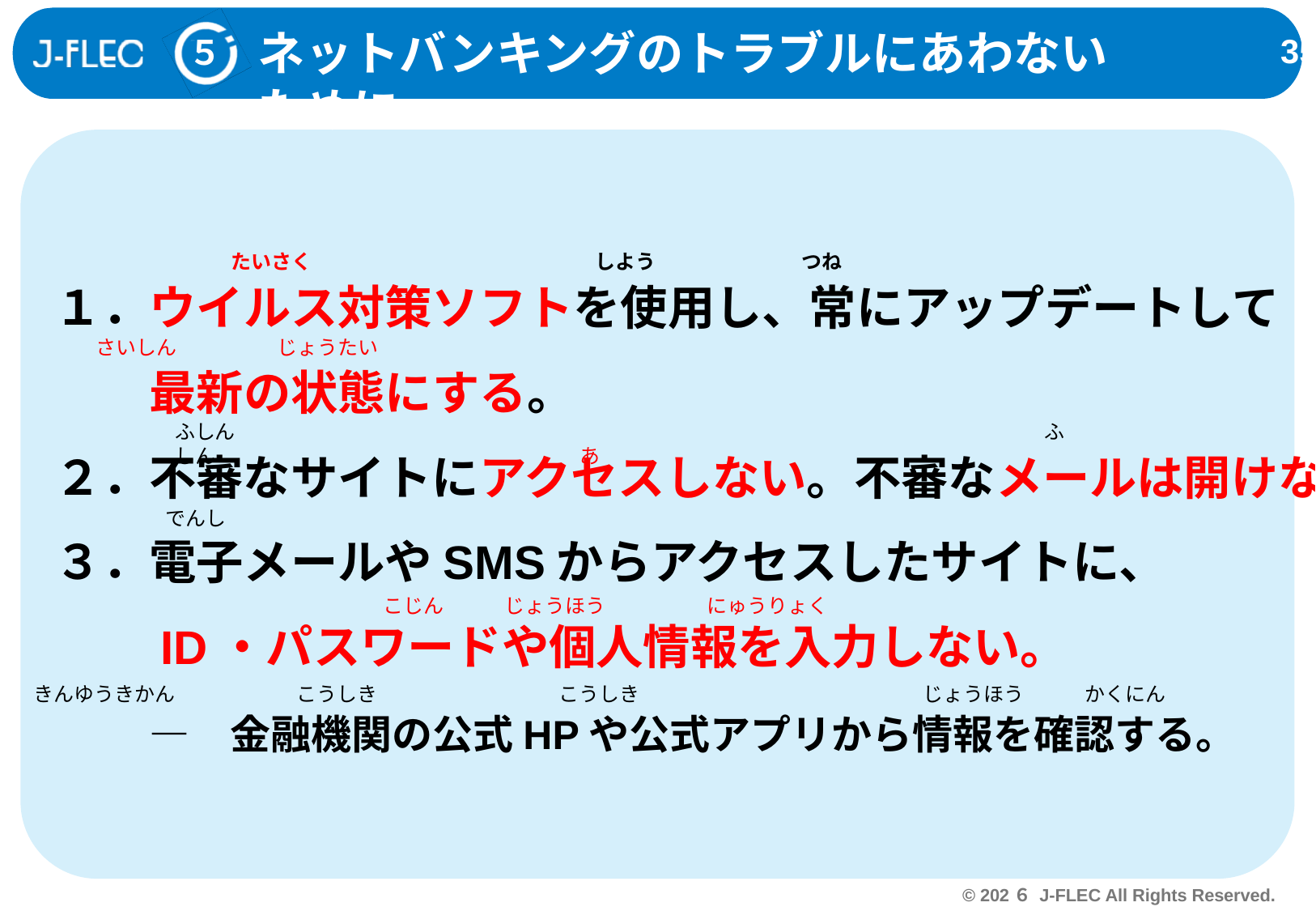

ネットバンキングのトラブルにあわないために
５
１．ウイルス対策ソフトを使用し、常にアップデートして
　　最新の状態にする。
２．不審なサイトにアクセスしない。不審なメールは開けない。
３．電子メールやSMSからアクセスしたサイトに、
　　ID・パスワードや個人情報を入力しない。
　　―　金融機関の公式HPや公式アプリから情報を確認する。
たいさく　　　　　　　　　　　　　　しよう　　　　　　　 つね
さいしん　　　　　じょうたい
ふしん　　　　　　　　　　　　　　　　　　　　　　　　　　　　　　　　　　　　　　　　ふしん　　　　　　　　　　　　　　　　　　あ
でんし
こじん　　　じょうほう　　　　　にゅうりょく
　きんゆうきかん　　　　　　こうしき　　　　　　　　　こうしき　　　　　　　　　　　　　　じょうほう　　　かくにん